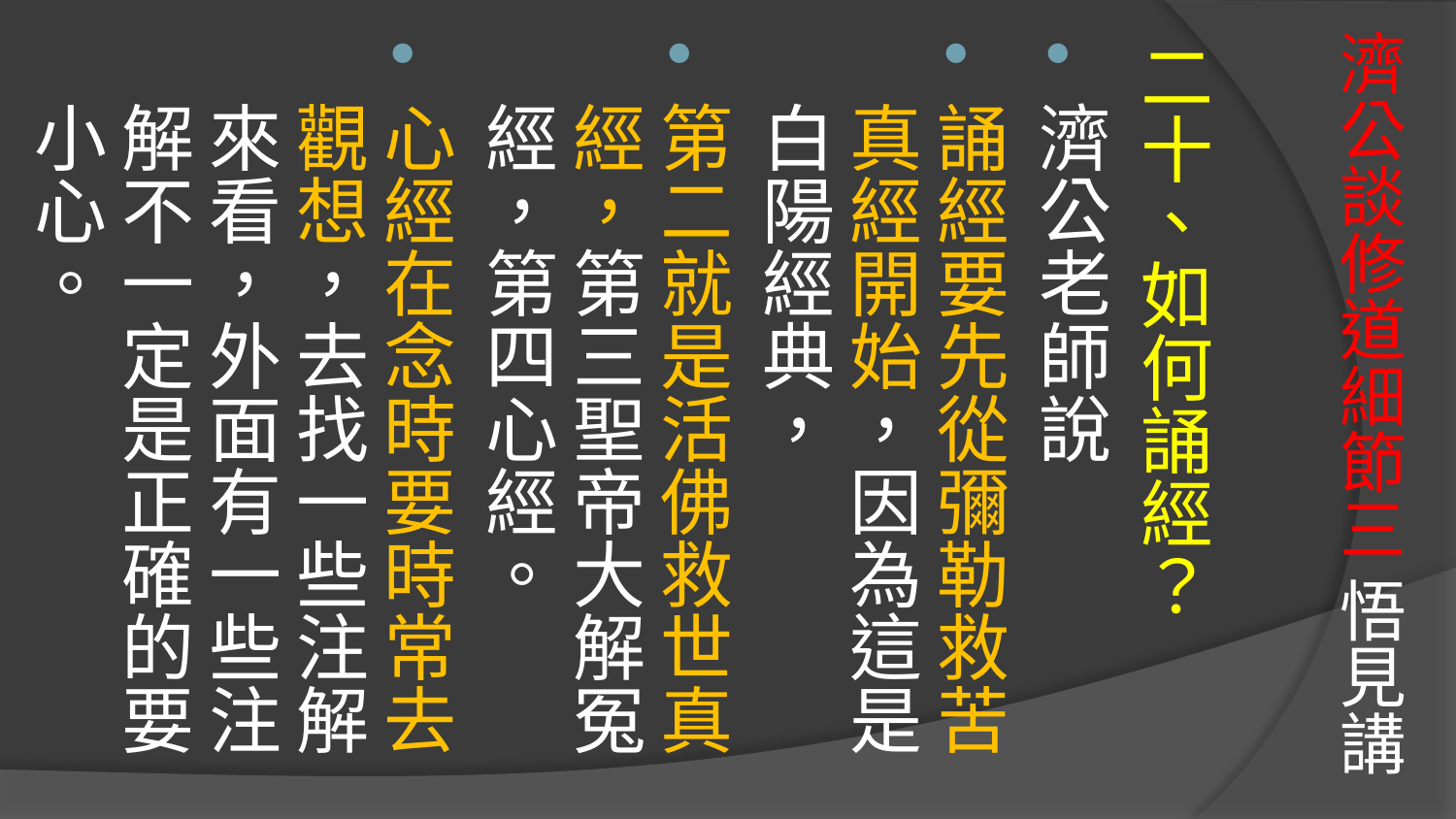

二十、如何誦經？
濟公老師說
誦經要先從彌勒救苦真經開始，因為這是白陽經典，
第二就是活佛救世真經，第三聖帝大解冤經，第四心經。
心經在念時要時常去觀想，去找一些注解來看，外面有一些注解不一定是正確的要小心。
# 濟公談修道細節三 悟見講